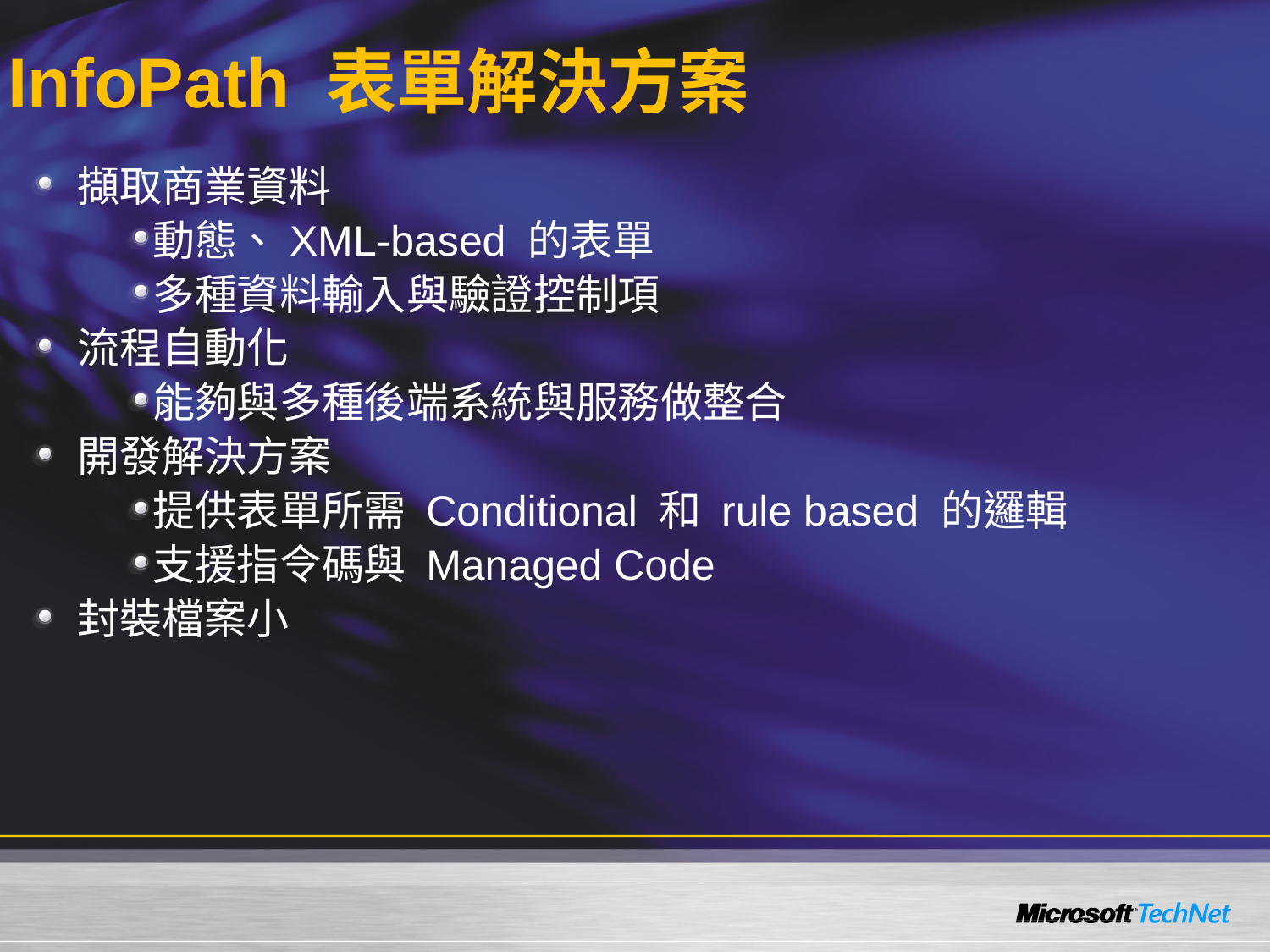

# InfoPath 表單解決方案
擷取商業資料
動態、XML-based 的表單
多種資料輸入與驗證控制項
流程自動化
能夠與多種後端系統與服務做整合
開發解決方案
提供表單所需 Conditional 和 rule based 的邏輯
支援指令碼與 Managed Code
封裝檔案小